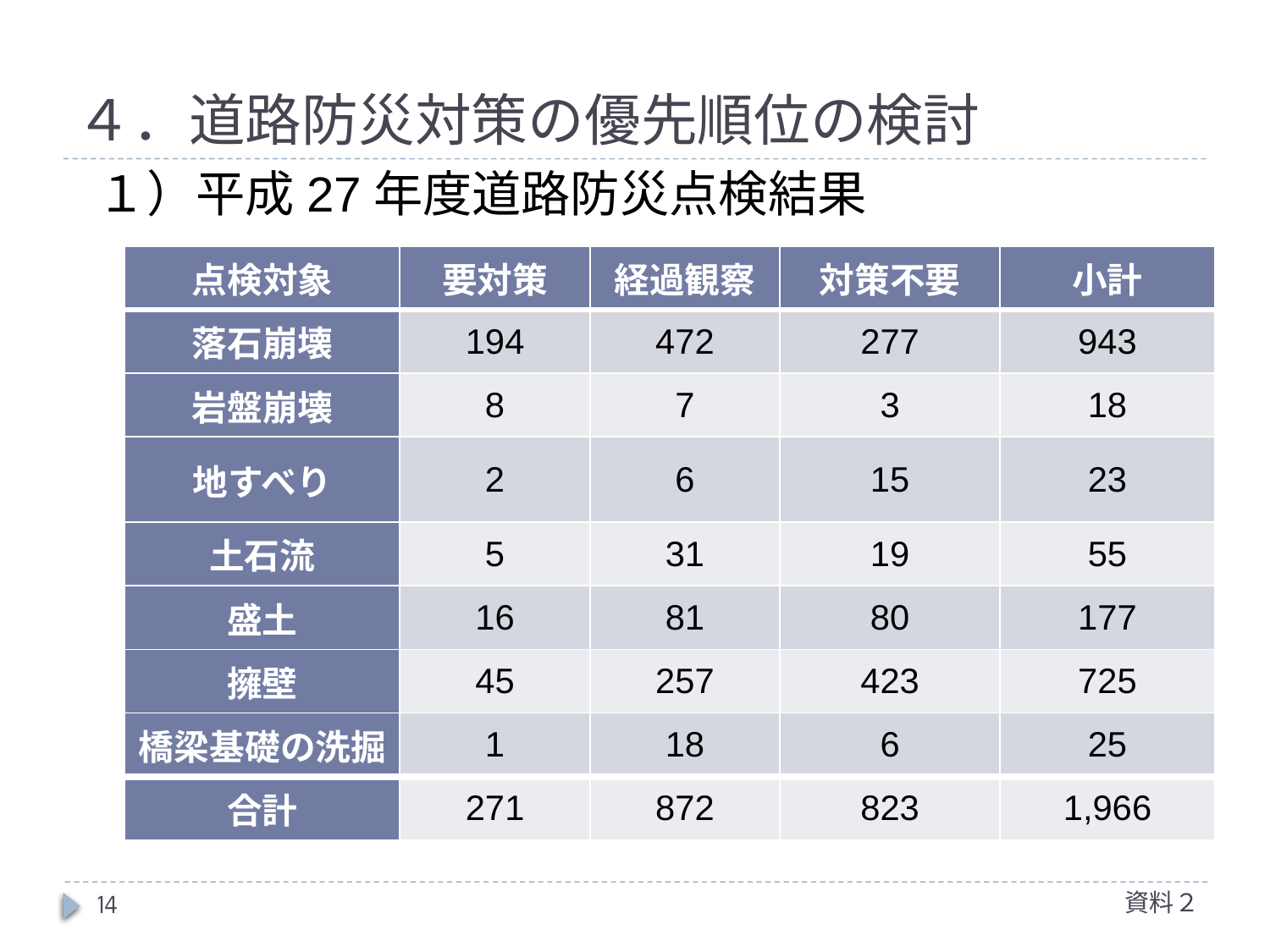

# ４．道路防災対策の優先順位の検討
１）平成27年度道路防災点検結果
| 点検対象 | 要対策 | 経過観察 | 対策不要 | 小計 |
| --- | --- | --- | --- | --- |
| 落石崩壊 | 194 | 472 | 277 | 943 |
| 岩盤崩壊 | 8 | 7 | 3 | 18 |
| 地すべり | 2 | 6 | 15 | 23 |
| 土石流 | 5 | 31 | 19 | 55 |
| 盛土 | 16 | 81 | 80 | 177 |
| 擁壁 | 45 | 257 | 423 | 725 |
| 橋梁基礎の洗掘 | 1 | 18 | 6 | 25 |
| 合計 | 271 | 872 | 823 | 1,966 |
資料２
14